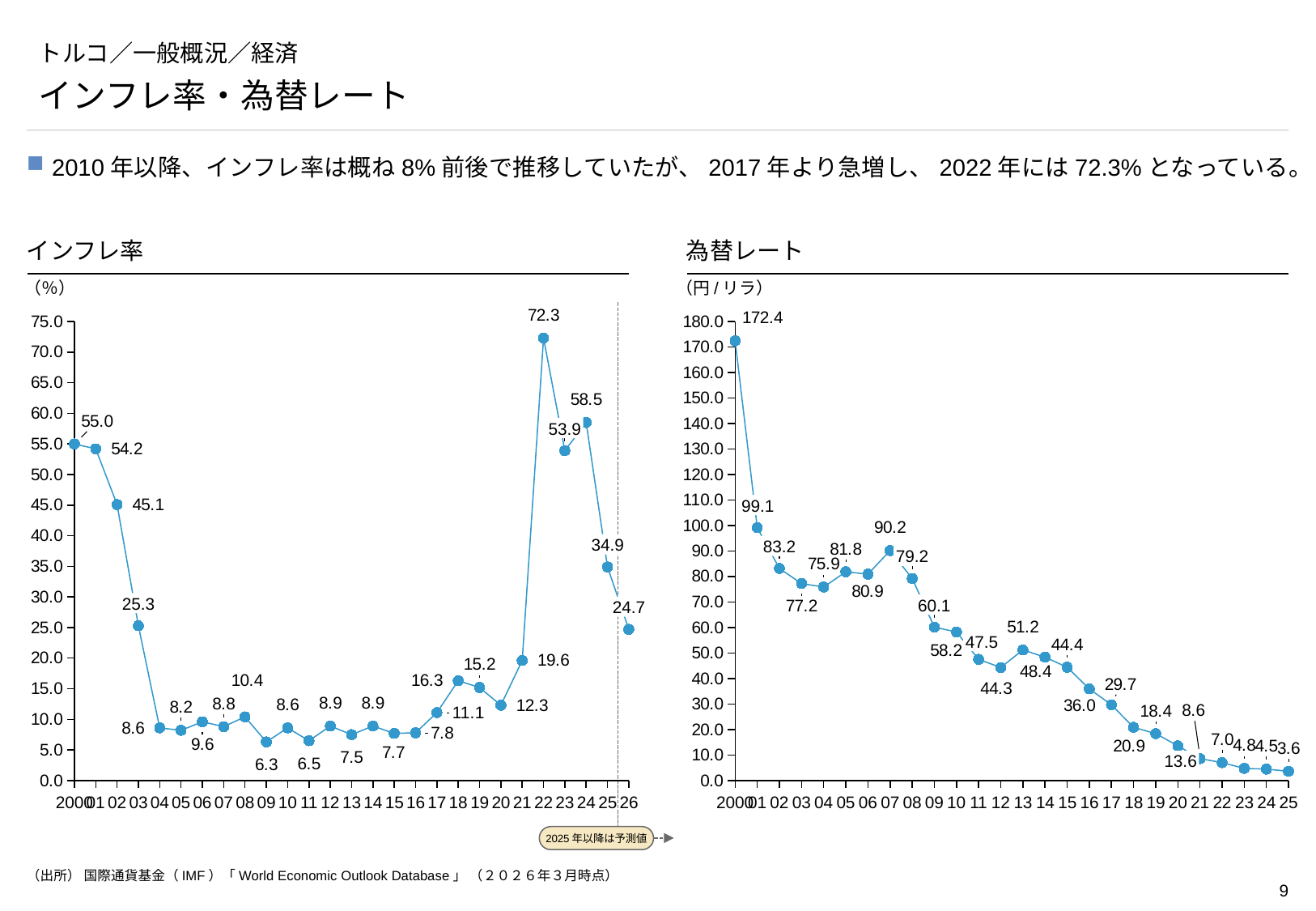

# トルコ／一般概況／経済
インフレ率・為替レート
2010年以降、インフレ率は概ね8%前後で推移していたが、2017年より急増し、2022年には72.3%となっている。
インフレ率
為替レート
（％）
（円/リラ）

### Chart

| Category |  |
|---|---|

### Chart

| Category |  |
|---|---|
2025年以降は予測値
53.9
99.1
34.9
83.2
79.2
25.3
60.1
24.7
47.5
13.6
2000
01
02
03
04
05
06
07
08
09
10
11
12
13
14
15
16
17
18
19
20
21
22
23
24
25
26
2000
01
02
03
04
05
06
07
08
09
10
11
12
13
14
15
16
17
18
19
20
21
22
23
24
25
（出所） 国際通貨基金（IMF）「World Economic Outlook Database」 （２０２６年３月時点）